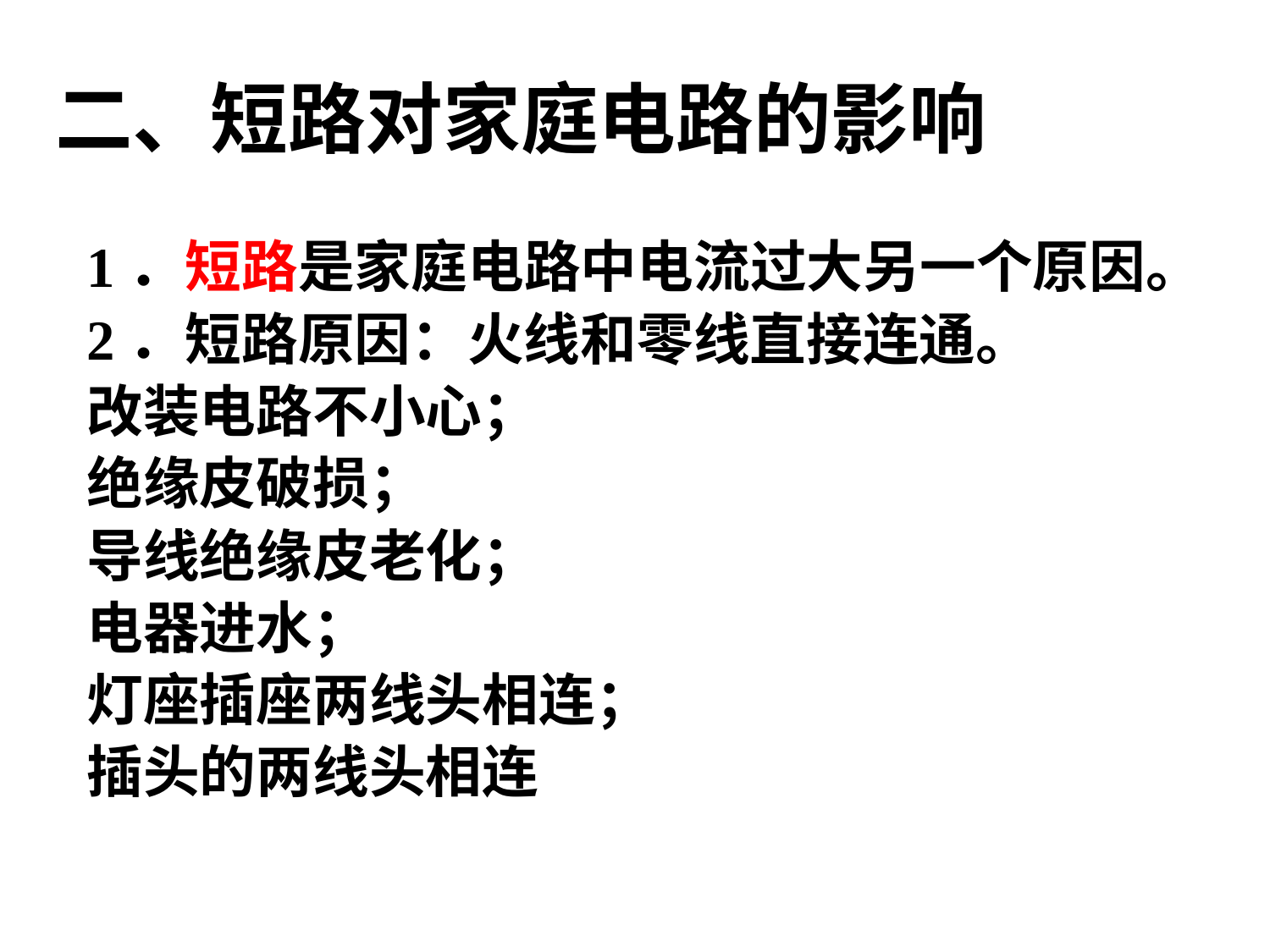

# 二、短路对家庭电路的影响
1．短路是家庭电路中电流过大另一个原因。
2．短路原因：火线和零线直接连通。
改装电路不小心；
绝缘皮破损；
导线绝缘皮老化；
电器进水；
灯座插座两线头相连；
插头的两线头相连